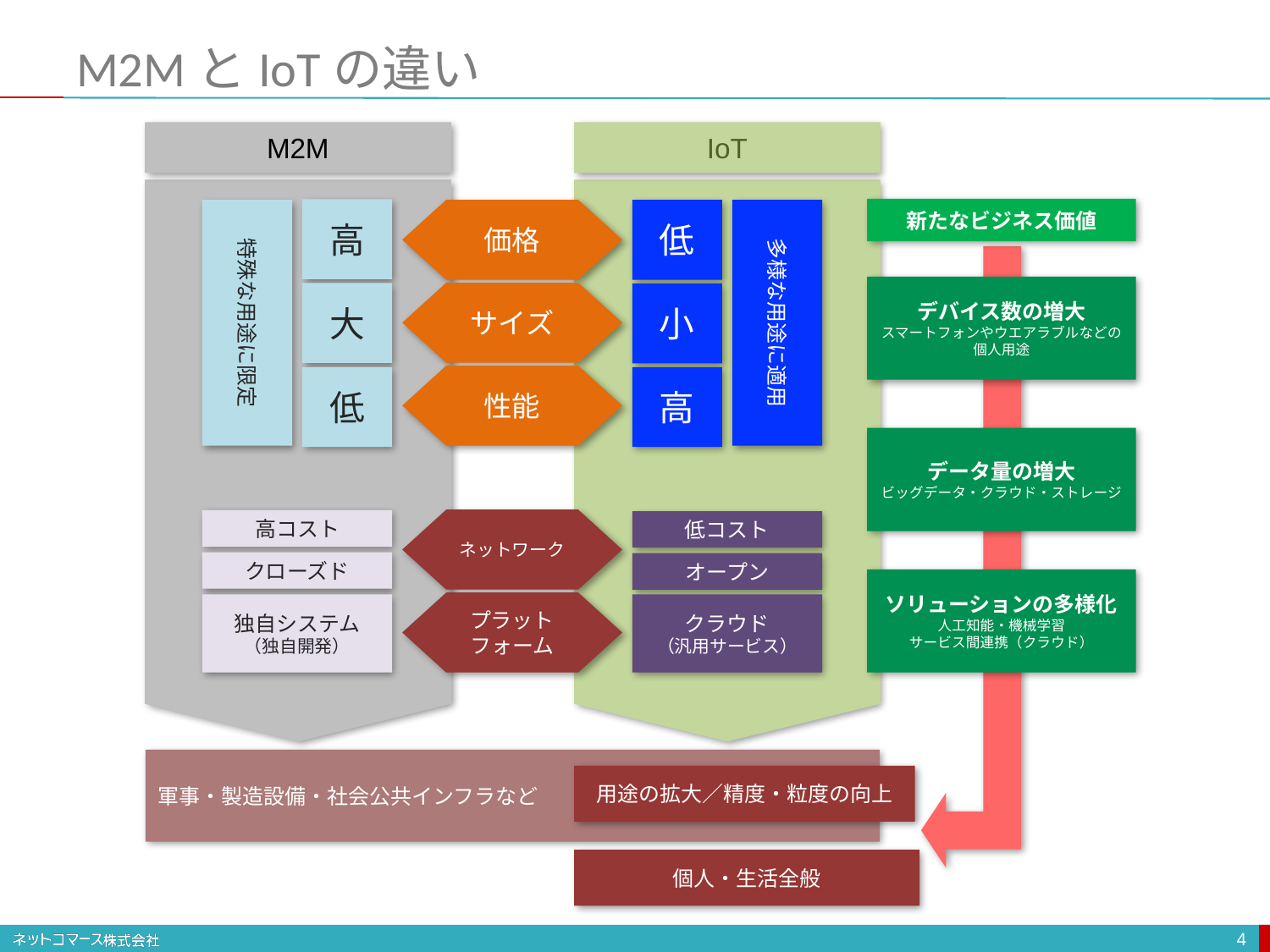

# M2MとIoTの違い
M2M
IoT
新たなビジネス価値
高
特殊な用途に限定
価格
低
多様な用途に適用
デバイス数の増大
スマートフォンやウエアラブルなどの個人用途
サイズ
大
小

性能
低
高
データ量の増大
ビッグデータ・クラウド・ストレージ

ネットワーク
高コスト
低コスト
クローズド
オープン
ソリューションの多様化
人工知能・機械学習
サービス間連携（クラウド）
プラットフォーム
独自システム
（独自開発）
クラウド
（汎用サービス）
軍事・製造設備・社会公共インフラなど
用途の拡大／精度・粒度の向上
個人・生活全般
4